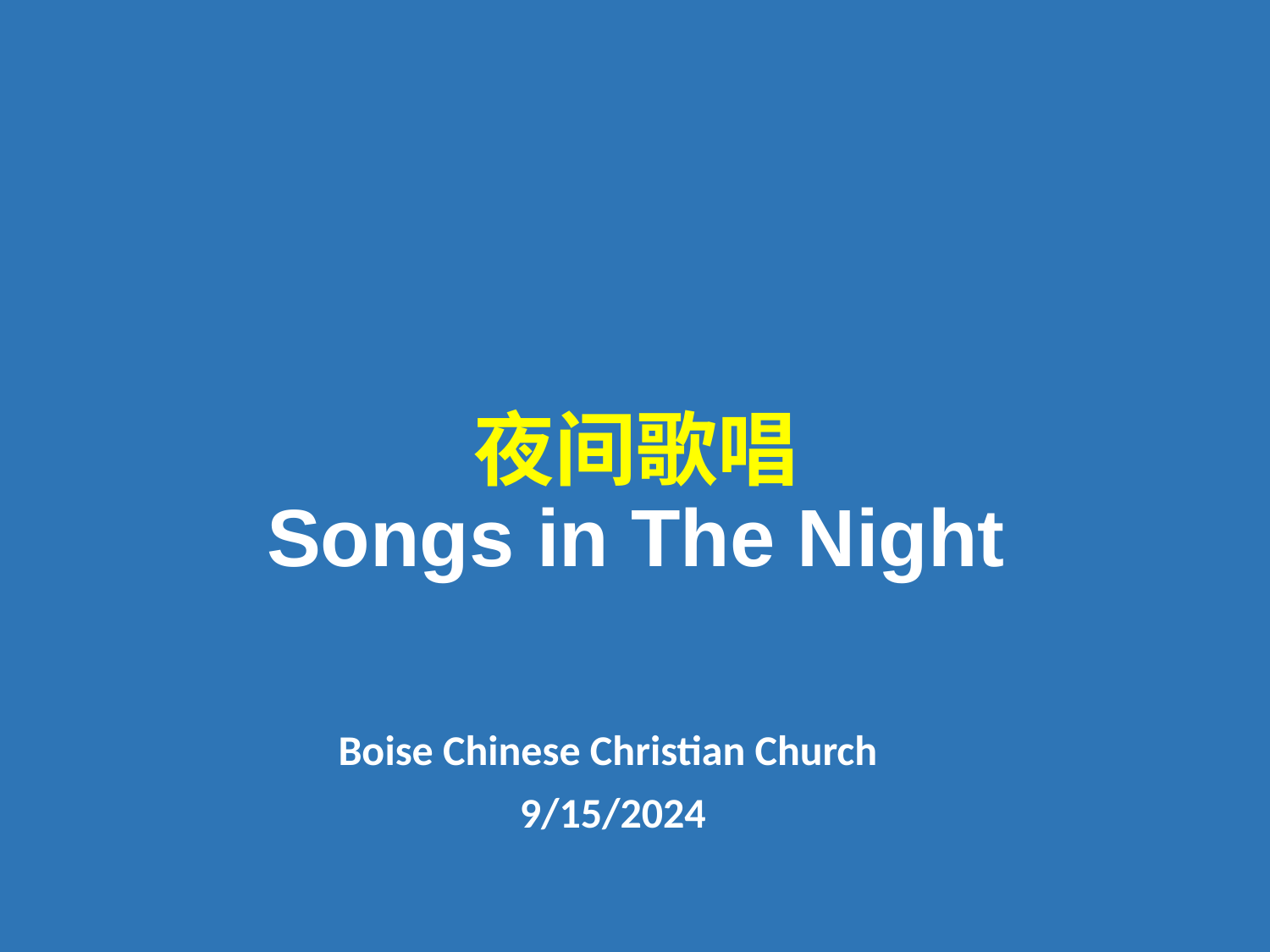

# 夜间歌唱 Songs in The Night
Boise Chinese Christian Church
9/15/2024